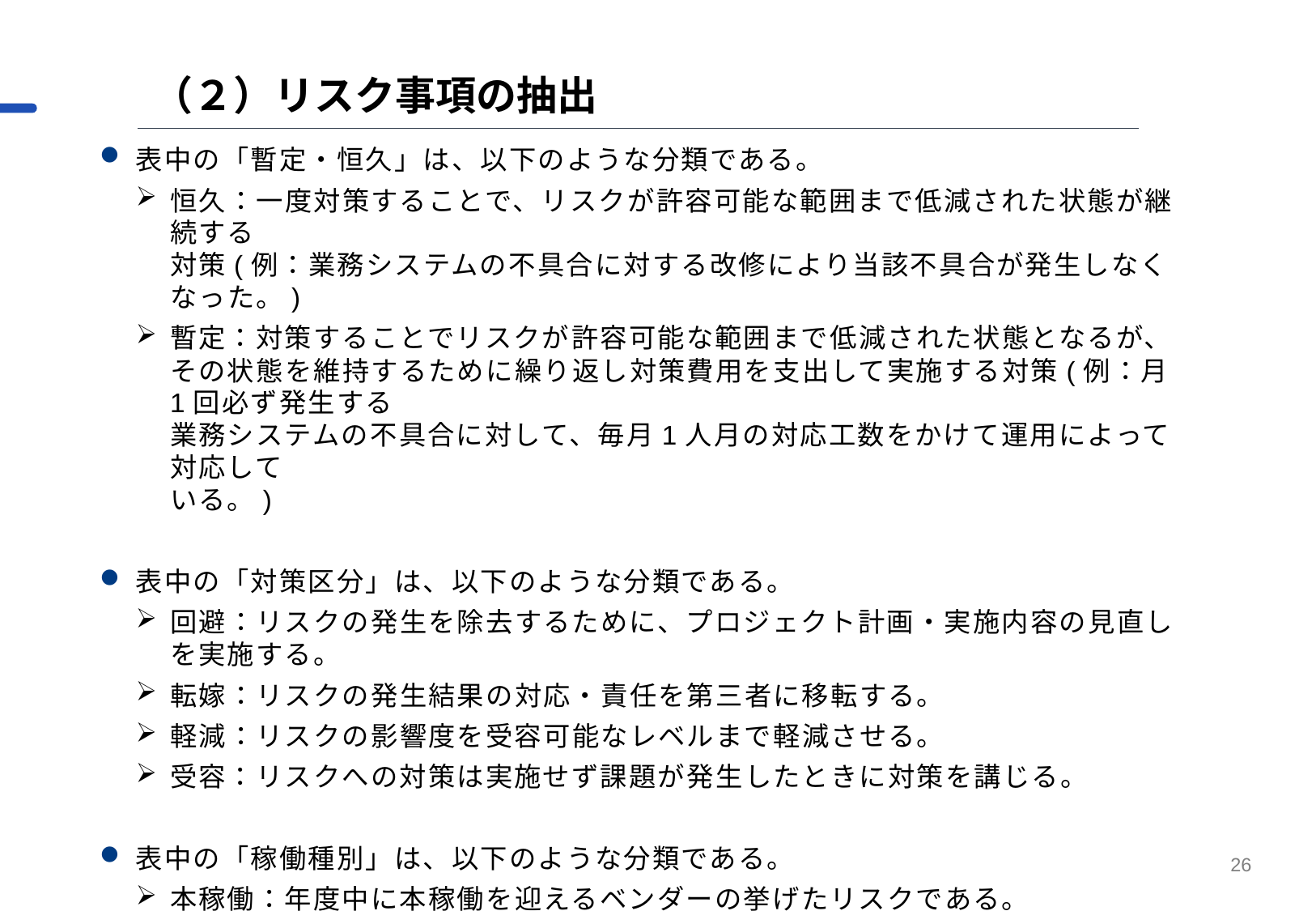

（２）リスク事項の抽出
表中の「暫定・恒久」は、以下のような分類である。
恒久：一度対策することで、リスクが許容可能な範囲まで低減された状態が継続する
対策(例：業務システムの不具合に対する改修により当該不具合が発生しなくなった。)
暫定：対策することでリスクが許容可能な範囲まで低減された状態となるが、その状態を維持するために繰り返し対策費用を支出して実施する対策(例：月1回必ず発生する
業務システムの不具合に対して、毎月1人月の対応工数をかけて運用によって対応して
いる。)

表中の「対策区分」は、以下のような分類である。
回避：リスクの発生を除去するために、プロジェクト計画・実施内容の見直しを実施する。
転嫁：リスクの発生結果の対応・責任を第三者に移転する。
軽減：リスクの影響度を受容可能なレベルまで軽減させる。
受容：リスクへの対策は実施せず課題が発生したときに対策を講じる。

表中の「稼働種別」は、以下のような分類である。
本稼働：年度中に本稼働を迎えるベンダーの挙げたリスクである。
テスト：年度中には本稼働を迎えずテスト稼働のみのベンダーの挙げたリスクである。
26